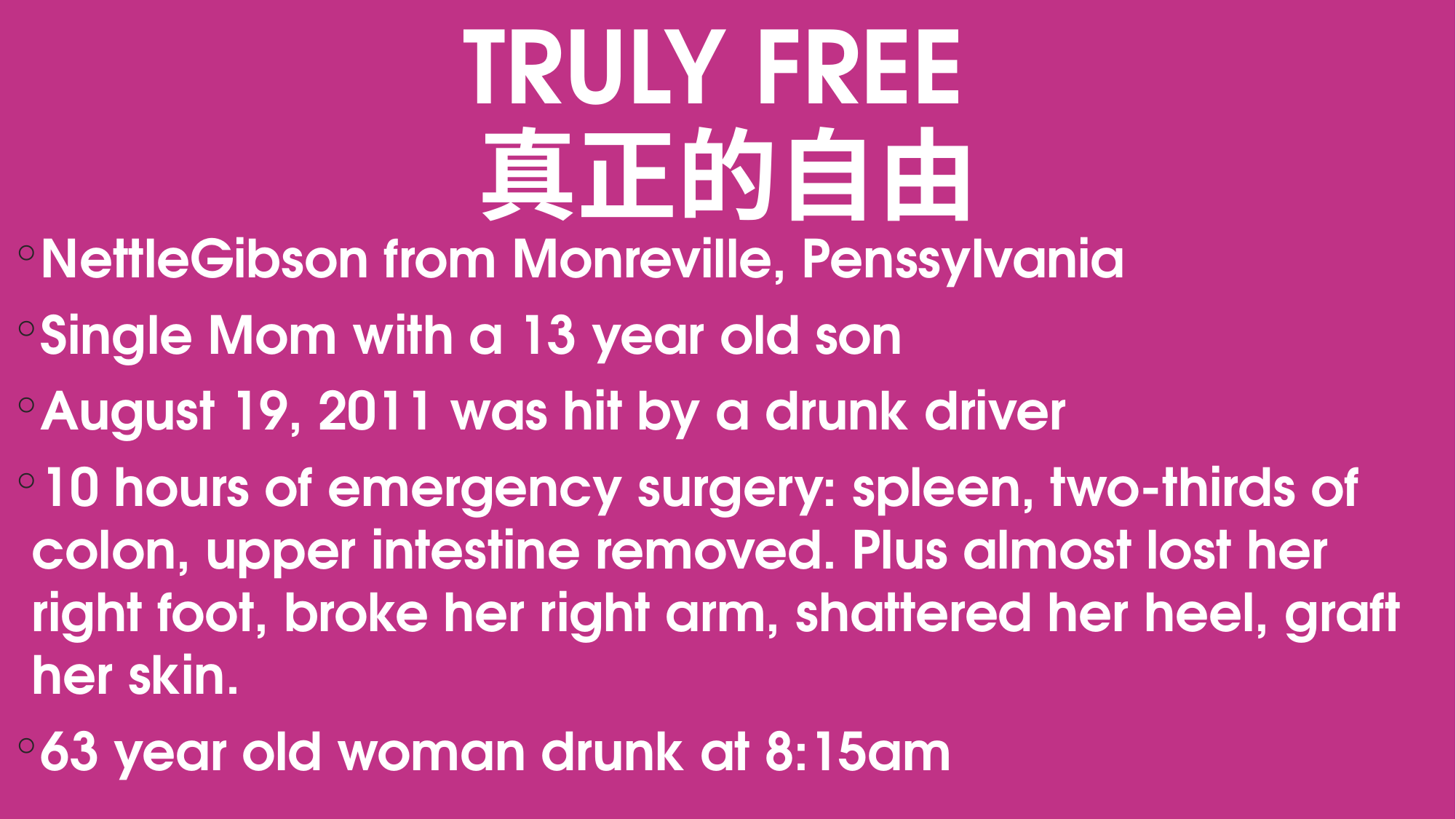

# TRULY FREE 真正的自由
NettleGibson from Monreville, Penssylvania
Single Mom with a 13 year old son
August 19, 2011 was hit by a drunk driver
10 hours of emergency surgery: spleen, two-thirds of colon, upper intestine removed. Plus almost lost her right foot, broke her right arm, shattered her heel, graft her skin.
63 year old woman drunk at 8:15am